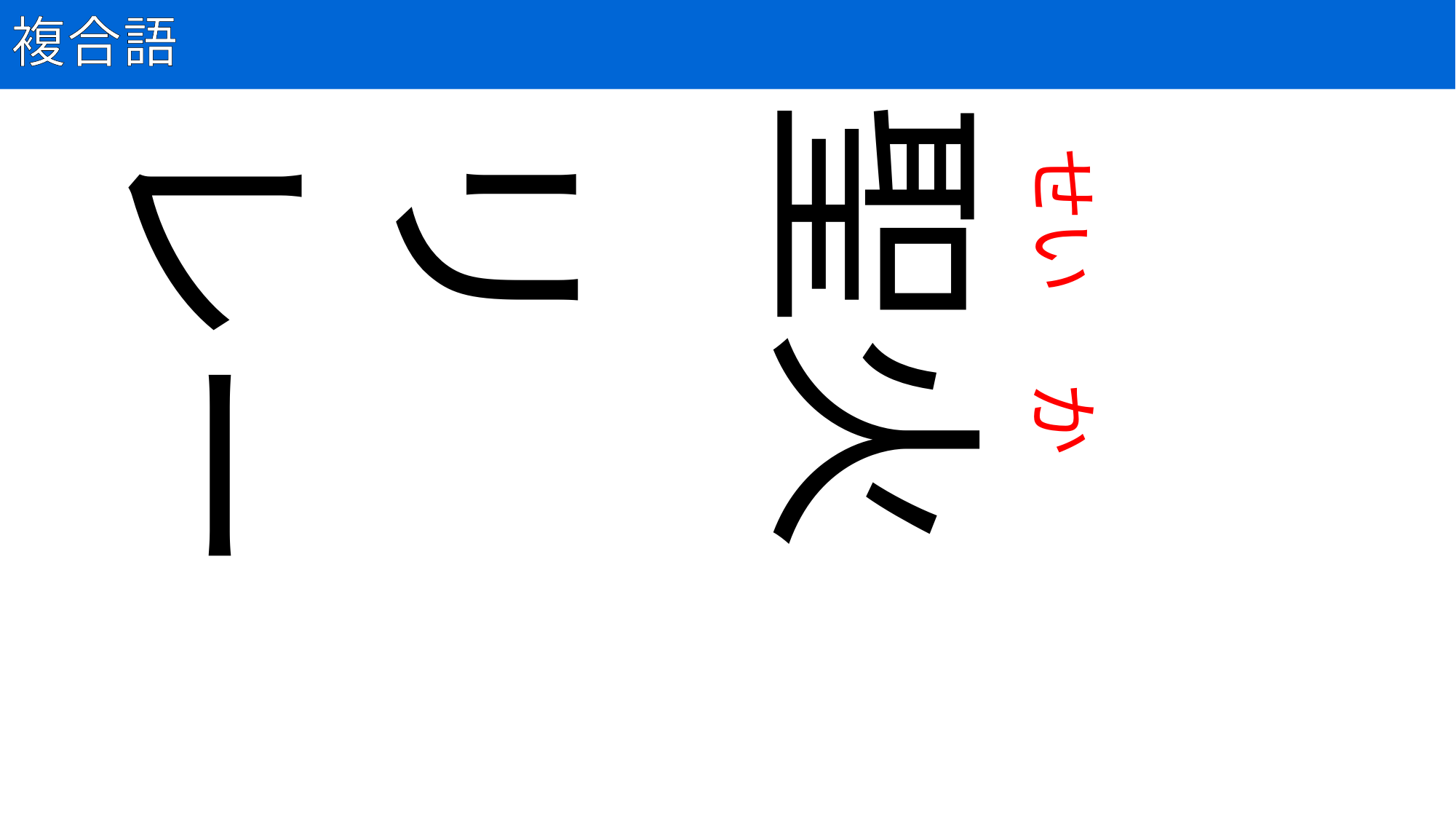

# 複合語
41
聖火
リレー
せい　 か